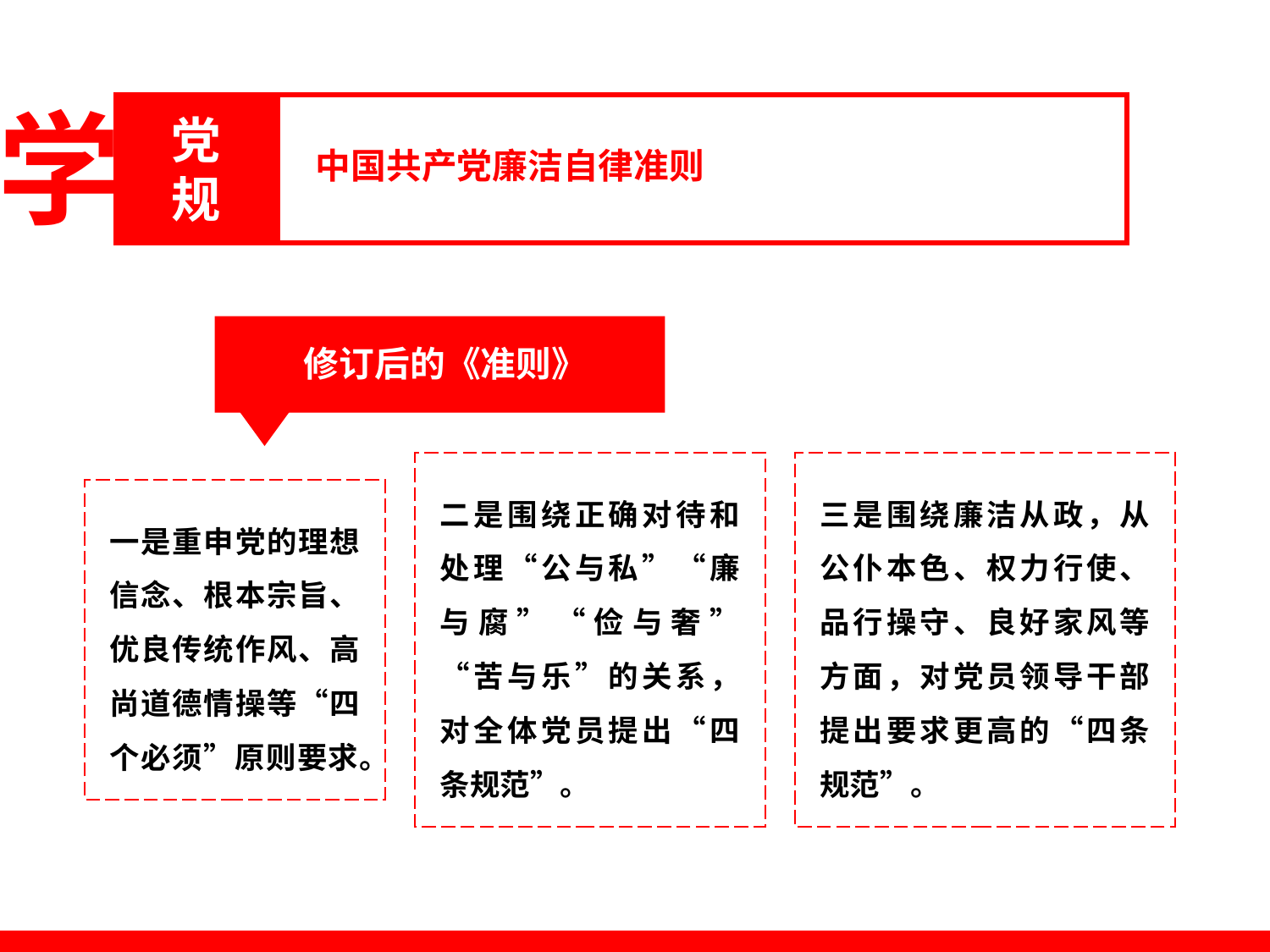

学

中国共产党廉洁自律准则
党规

修订后的《准则》

一是重申党的理想信念、根本宗旨、优良传统作风、高尚道德情操等“四个必须”原则要求。
二是围绕正确对待和处理“公与私”“廉与腐”“俭与奢”“苦与乐”的关系，对全体党员提出“四条规范”。
三是围绕廉洁从政，从公仆本色、权力行使、品行操守、良好家风等方面，对党员领导干部提出要求更高的“四条规范”。